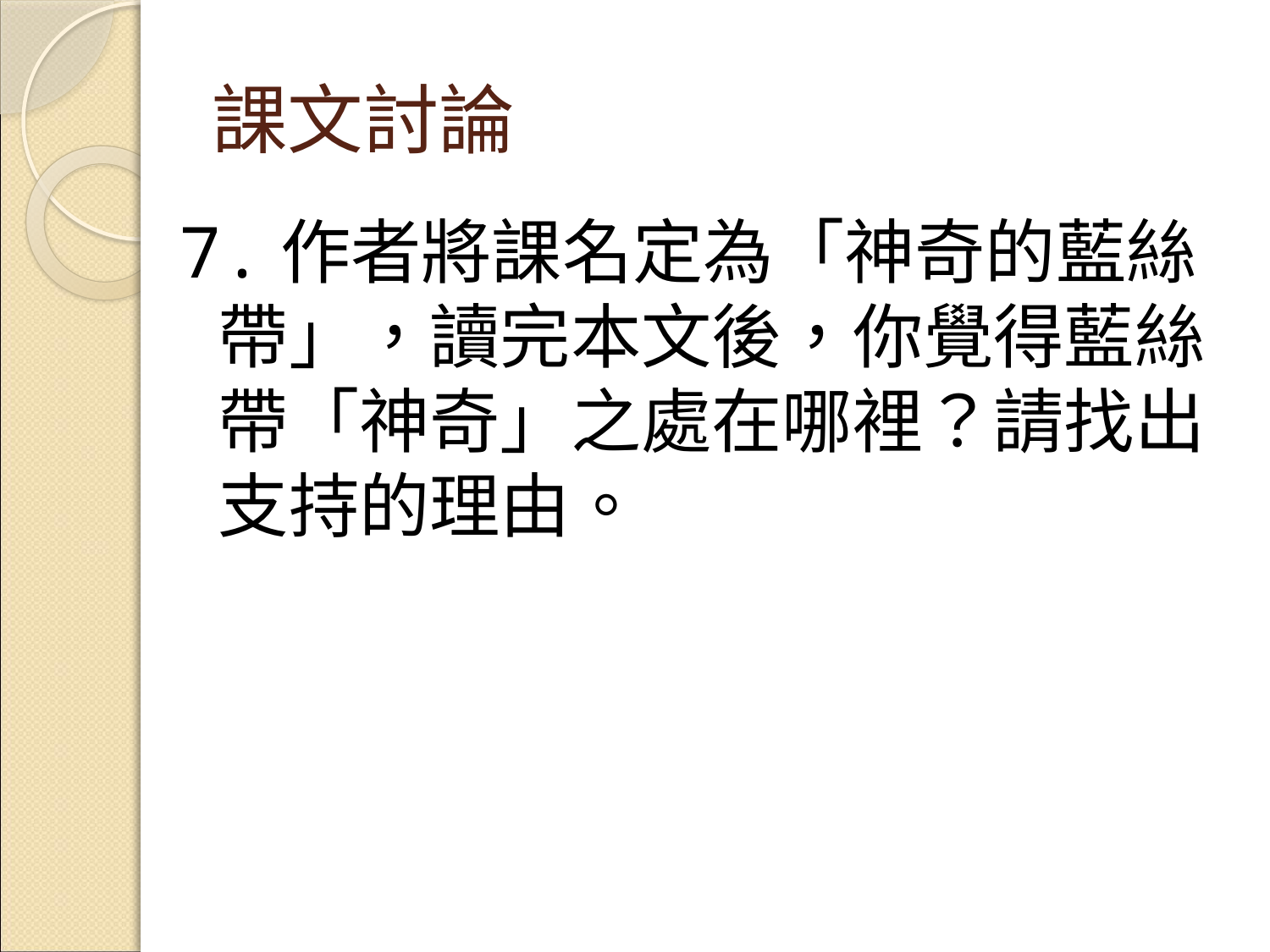

課文討論
7.作者將課名定為「神奇的藍絲帶」，讀完本文後，你覺得藍絲帶「神奇」之處在哪裡？請找出支持的理由。